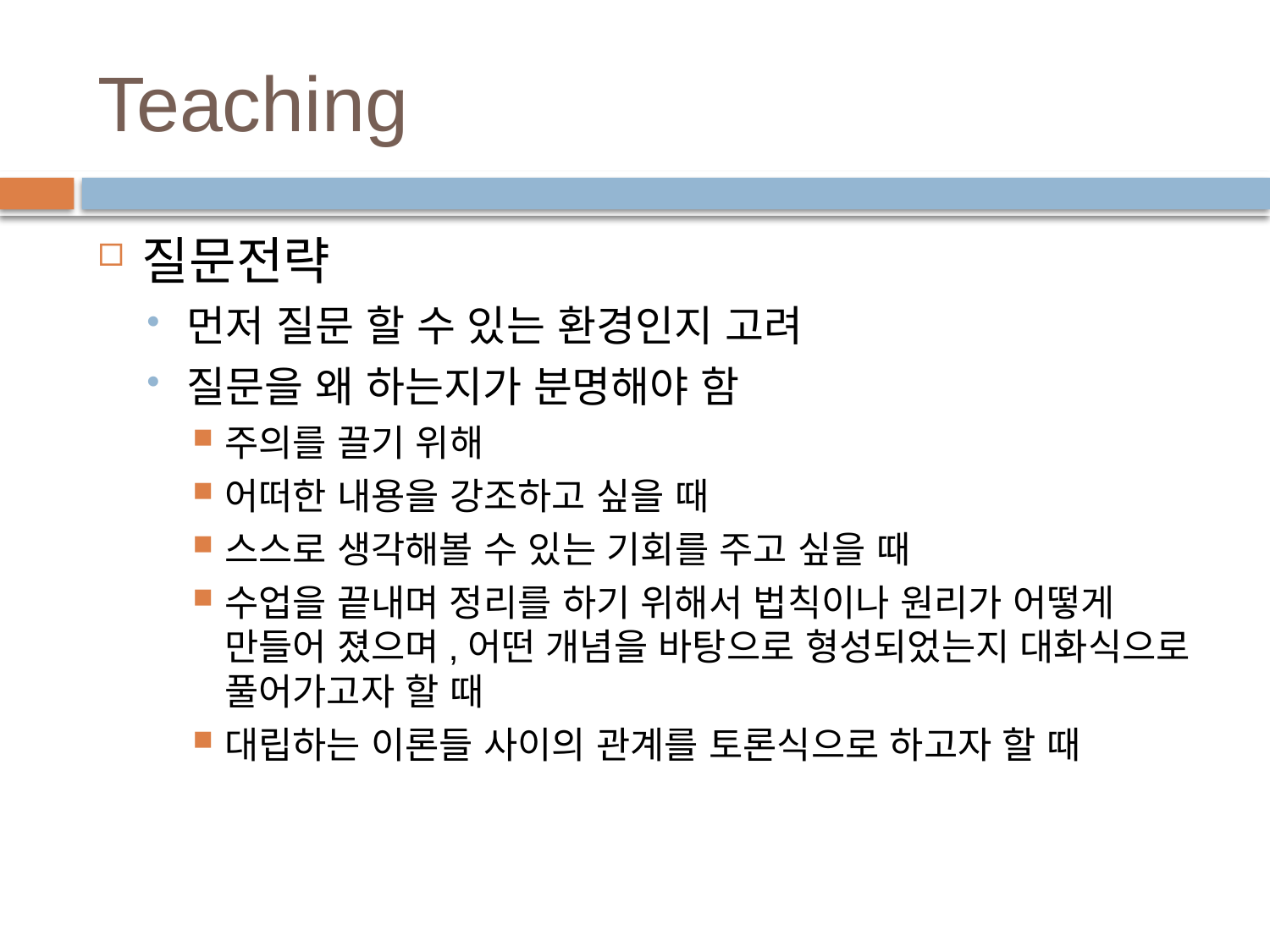

# Teaching
질문전략
먼저 질문 할 수 있는 환경인지 고려
질문을 왜 하는지가 분명해야 함
주의를 끌기 위해
어떠한 내용을 강조하고 싶을 때
스스로 생각해볼 수 있는 기회를 주고 싶을 때
수업을 끝내며 정리를 하기 위해서 법칙이나 원리가 어떻게 만들어 졌으며,어떤 개념을 바탕으로 형성되었는지 대화식으로 풀어가고자 할 때
대립하는 이론들 사이의 관계를 토론식으로 하고자 할 때